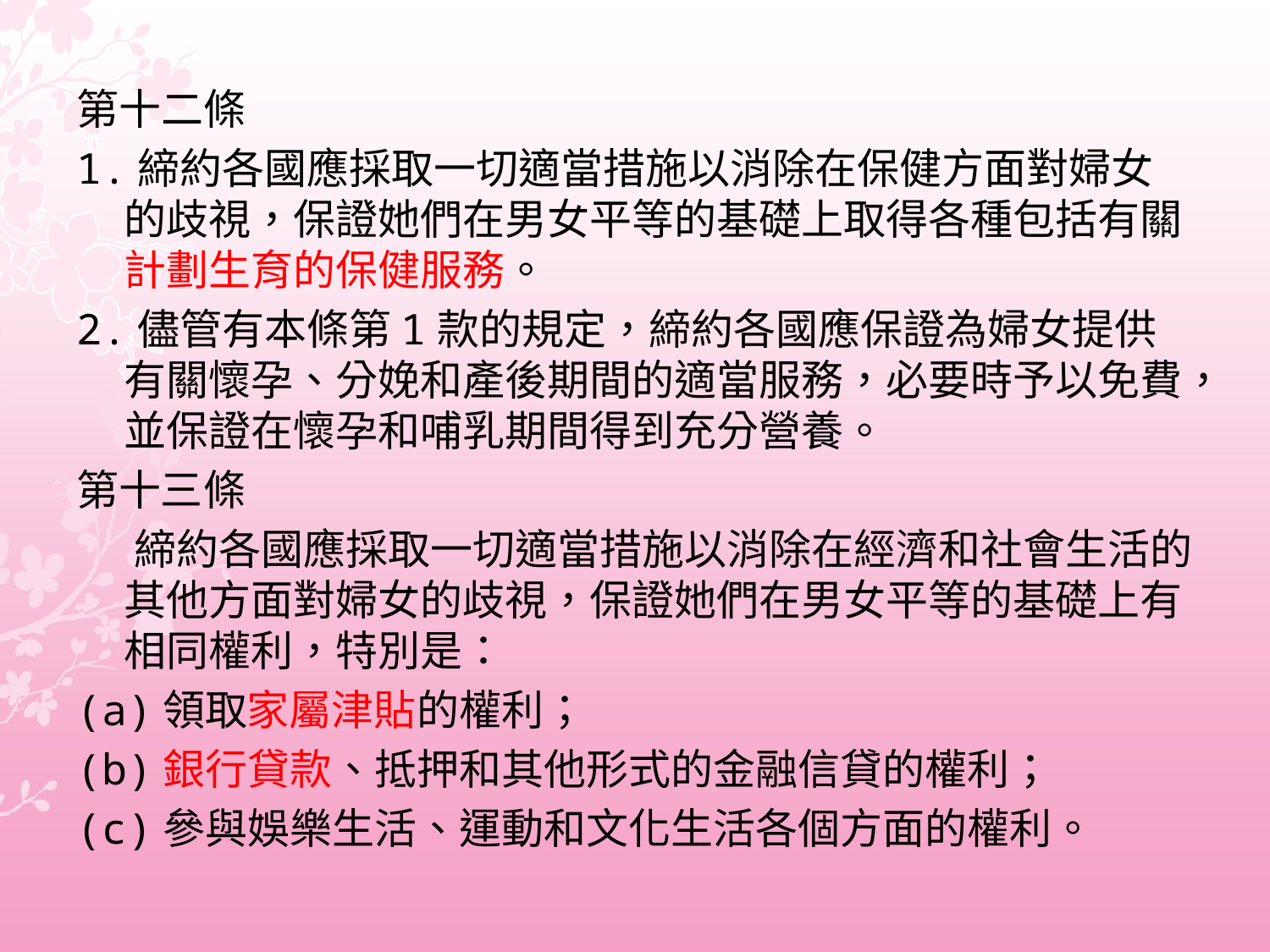

#
第十二條
1.締約各國應採取一切適當措施以消除在保健方面對婦女的歧視，保證她們在男女平等的基礎上取得各種包括有關計劃生育的保健服務。
2.儘管有本條第1款的規定，締約各國應保證為婦女提供有關懷孕、分娩和產後期間的適當服務，必要時予以免費，並保證在懷孕和哺乳期間得到充分營養。
第十三條
     締約各國應採取一切適當措施以消除在經濟和社會生活的其他方面對婦女的歧視，保證她們在男女平等的基礎上有相同權利，特別是：
(a)領取家屬津貼的權利；
(b)銀行貸款、抵押和其他形式的金融信貸的權利；
(c)參與娛樂生活、運動和文化生活各個方面的權利。